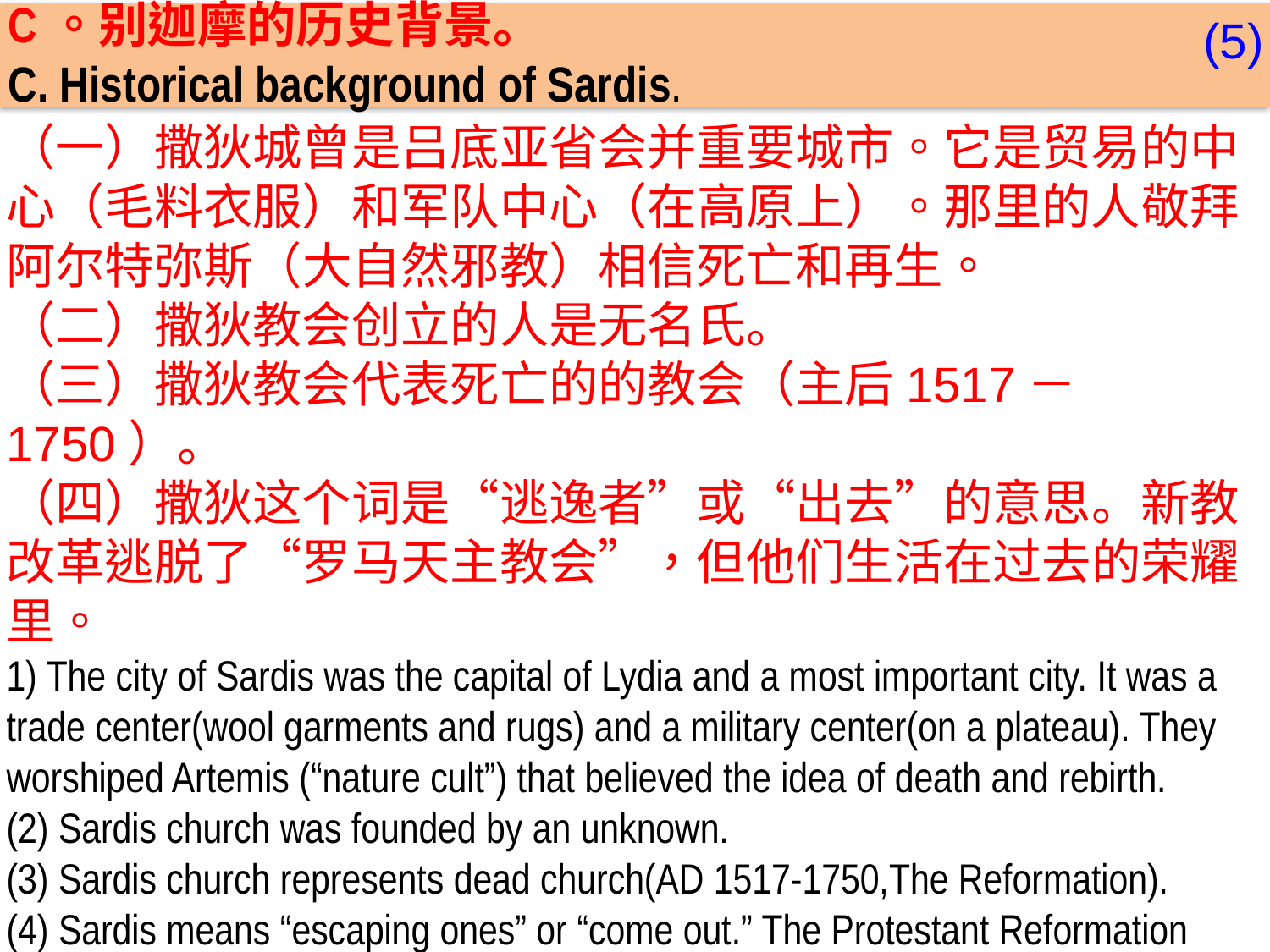

C。别迦摩的历史背景。
C. Historical background of Sardis.

(5)
（一）撒狄城曾是吕底亚省会并重要城市。它是贸易的中心（毛料衣服）和军队中心（在高原上）。那里的人敬拜阿尔特弥斯（大自然邪教）相信死亡和再生。
（二）撒狄教会创立的人是无名氏。
（三）撒狄教会代表死亡的的教会（主后1517－1750）。
（四）撒狄这个词是“逃逸者”或“出去”的意思。新教改革逃脱了“罗马天主教会”，但他们生活在过去的荣耀里。
1) The city of Sardis was the capital of Lydia and a most important city. It was a trade center(wool garments and rugs) and a military center(on a plateau). They worshiped Artemis (“nature cult”) that believed the idea of death and rebirth.
(2) Sardis church was founded by an unknown.
(3) Sardis church represents dead church(AD 1517-1750,The Reformation).
(4) Sardis means “escaping ones” or “come out.” The Protestant Reformation escaped the “Roman Catholic Church” but they were living on past glory.